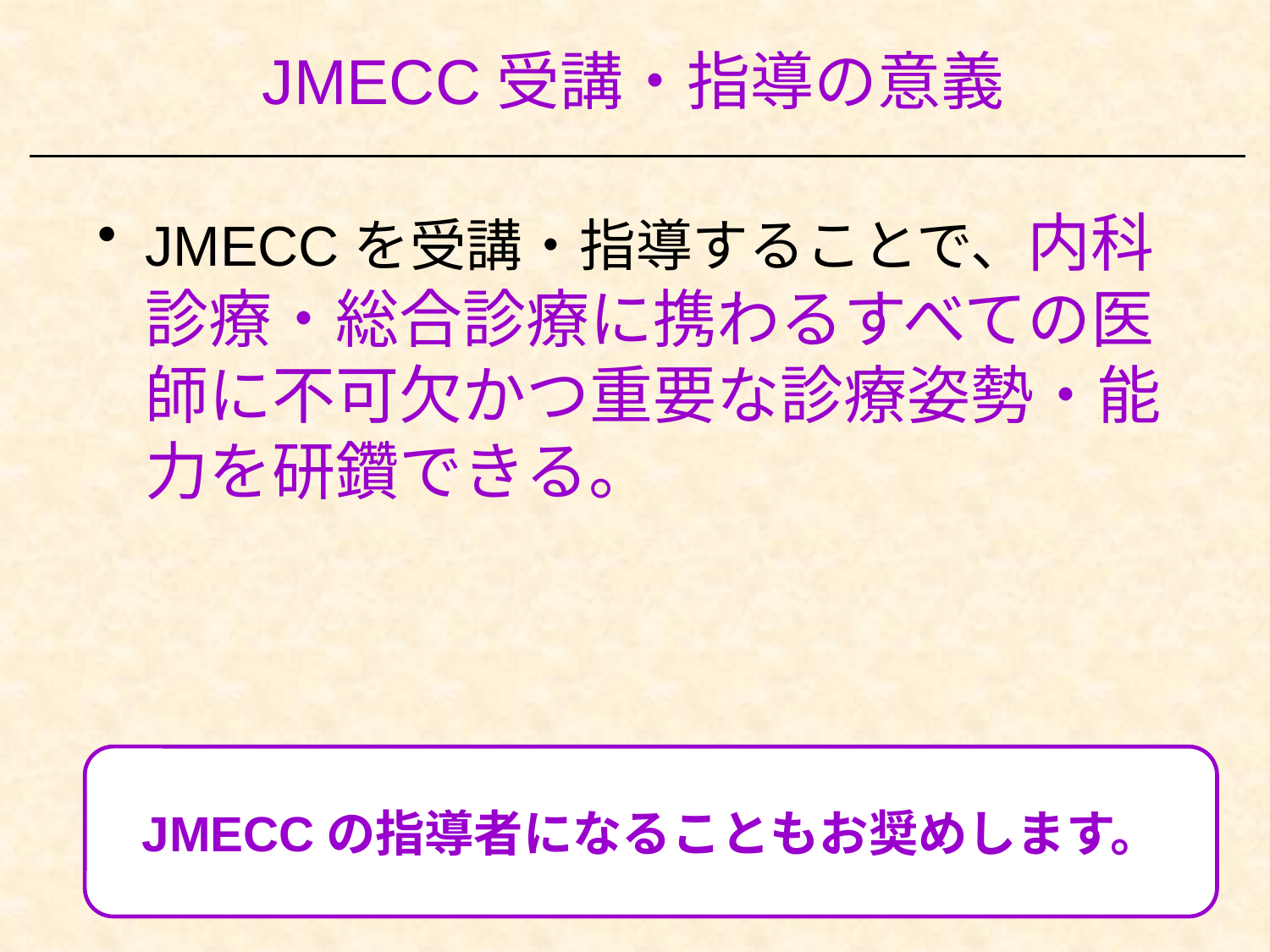

# JMECC受講・指導の意義
JMECCを受講・指導することで、内科診療・総合診療に携わるすべての医師に不可欠かつ重要な診療姿勢・能力を研鑽できる。
JMECCの指導者になることもお奨めします。